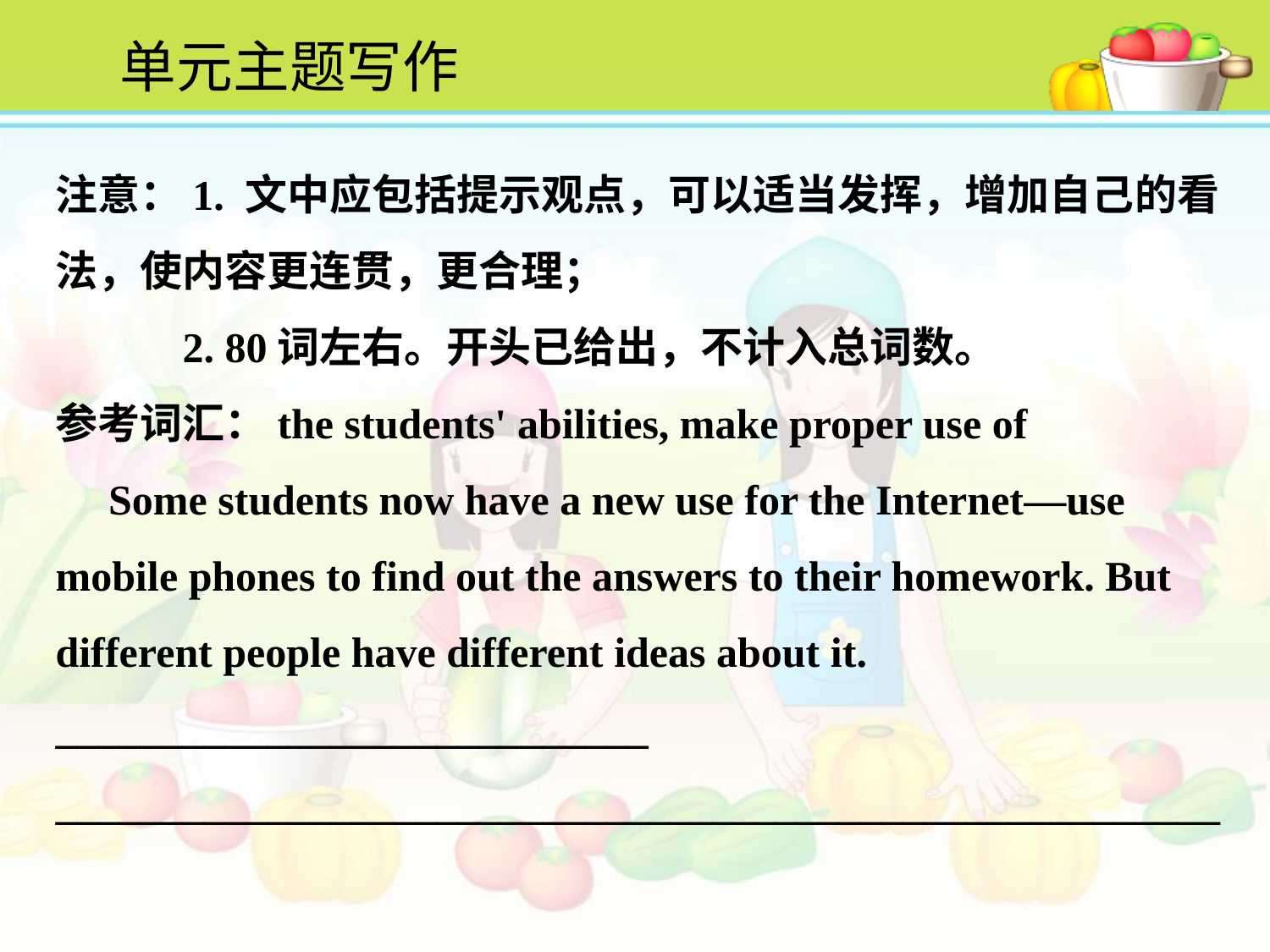

单元主题写作
注意：1. 文中应包括提示观点，可以适当发挥，增加自己的看法，使内容更连贯，更合理；
            2. 80词左右。开头已给出，不计入总词数。
参考词汇：the students' abilities, make proper use of
     Some students now have a new use for the Internet—use mobile phones to find out the answers to their homework. But different people have different ideas about it. ____________________________
_______________________________________________________